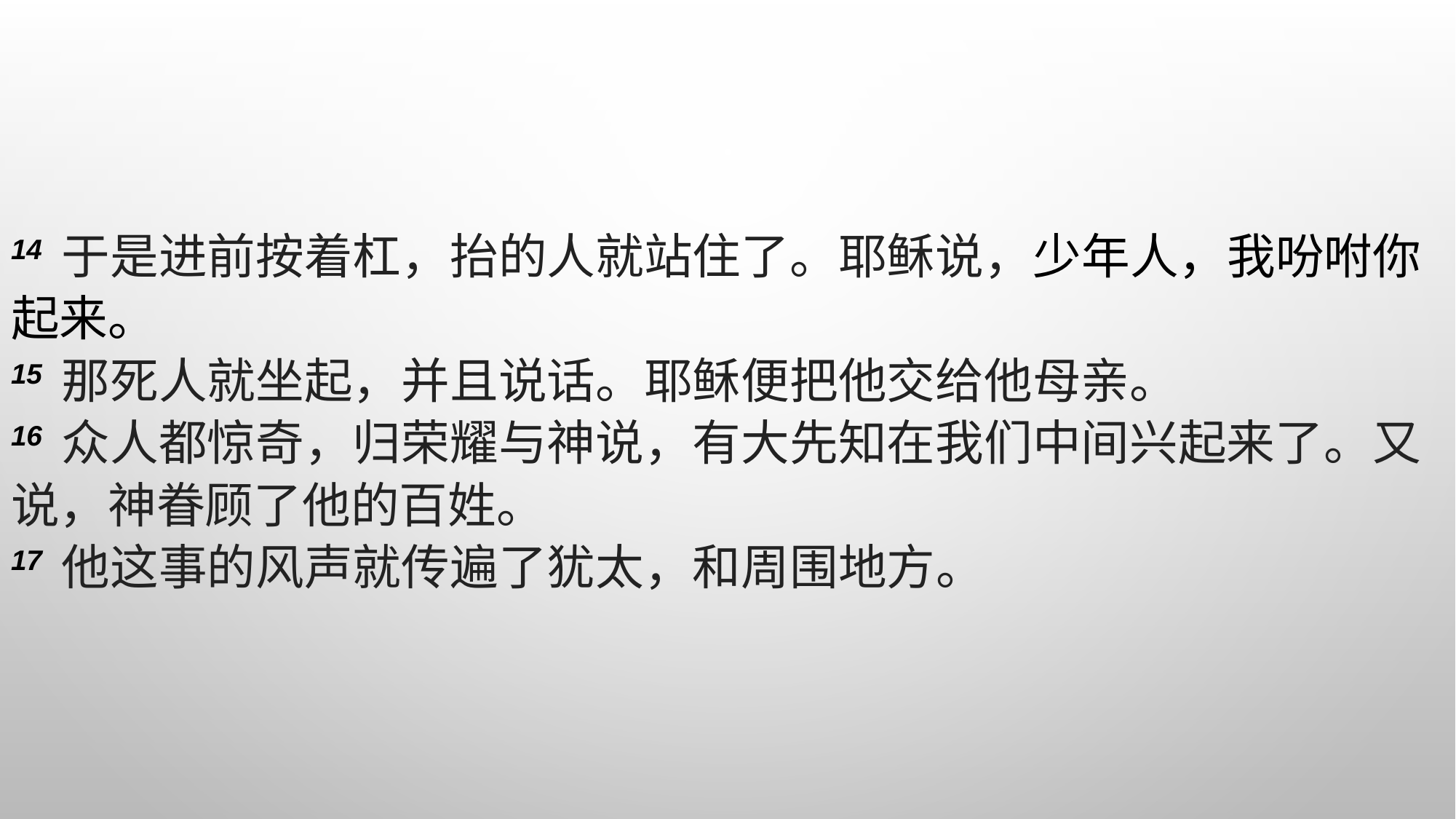

14 于是进前按着杠，抬的人就站住了。耶稣说，少年人，我吩咐你起来。
15 那死人就坐起，并且说话。耶稣便把他交给他母亲。
16 众人都惊奇，归荣耀与神说，有大先知在我们中间兴起来了。又说，神眷顾了他的百姓。
17 他这事的风声就传遍了犹太，和周围地方。